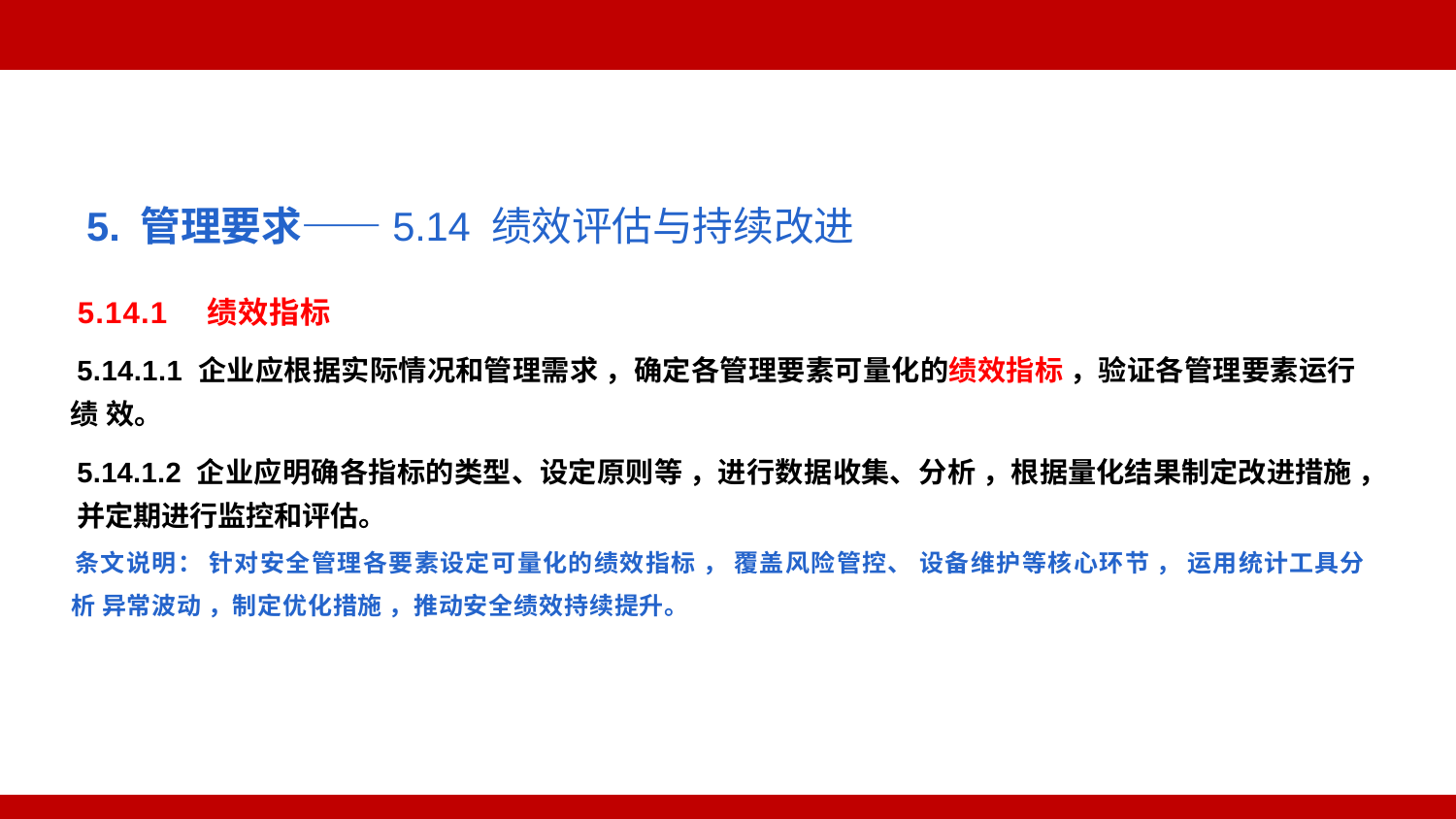

5. 管理要求——5.14 绩效评估与持续改进

5.14.1   绩效指标
5.14.1.1 企业应根据实际情况和管理需求 ，确定各管理要素可量化的绩效指标 ，验证各管理要素运行绩 效。
5.14.1.2 企业应明确各指标的类型、设定原则等 ，进行数据收集、分析 ，根据量化结果制定改进措施 ， 并定期进行监控和评估。
条文说明： 针对安全管理各要素设定可量化的绩效指标 ， 覆盖风险管控、 设备维护等核心环节 ， 运用统计工具分析 异常波动 ，制定优化措施 ，推动安全绩效持续提升。